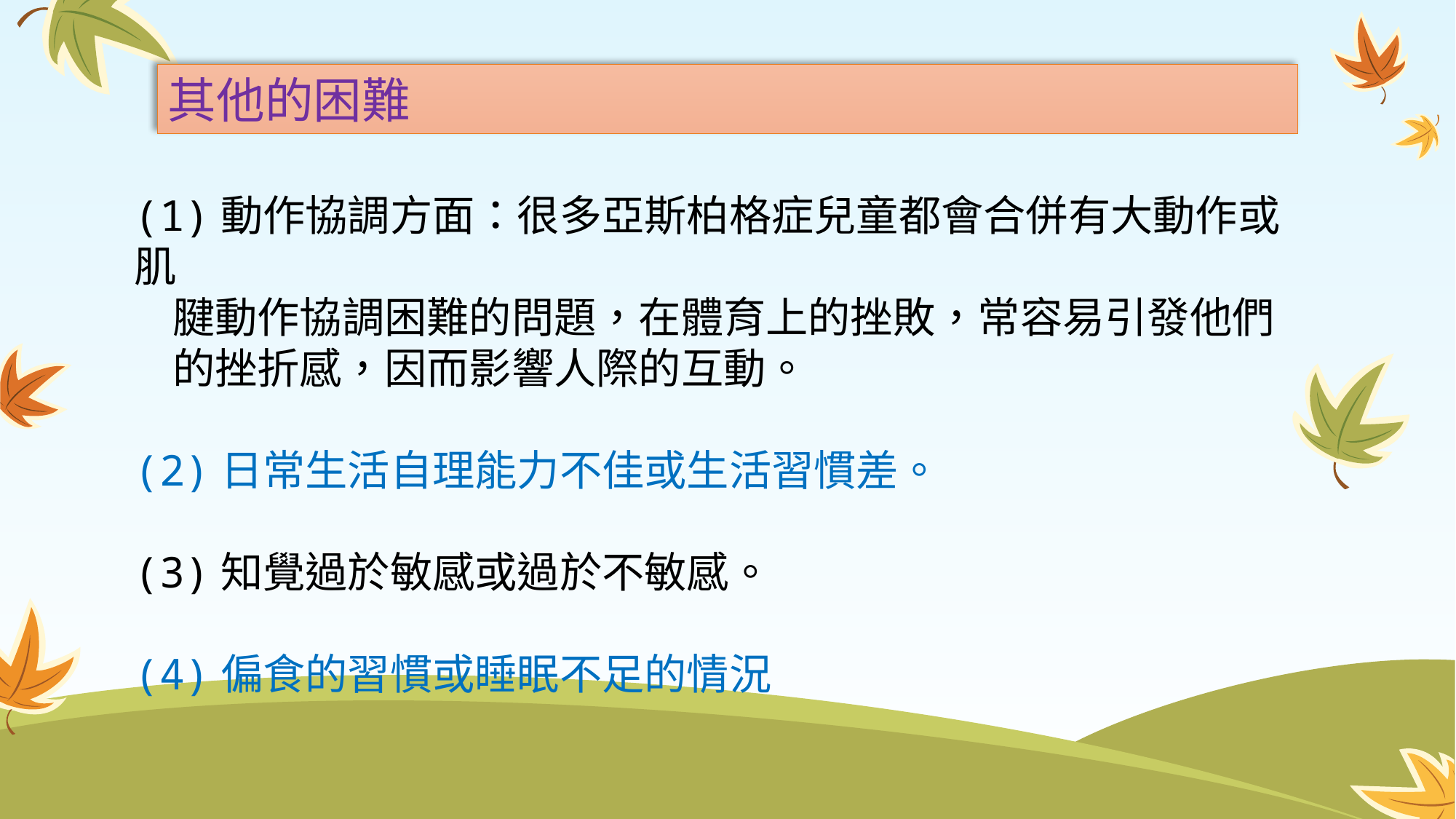

其他的困難
(1)動作協調方面：很多亞斯柏格症兒童都會合併有大動作或肌
   腱動作協調困難的問題，在體育上的挫敗，常容易引發他們
   的挫折感，因而影響人際的互動。

(2)日常生活自理能力不佳或生活習慣差。

(3)知覺過於敏感或過於不敏感。

(4)偏食的習慣或睡眠不足的情況